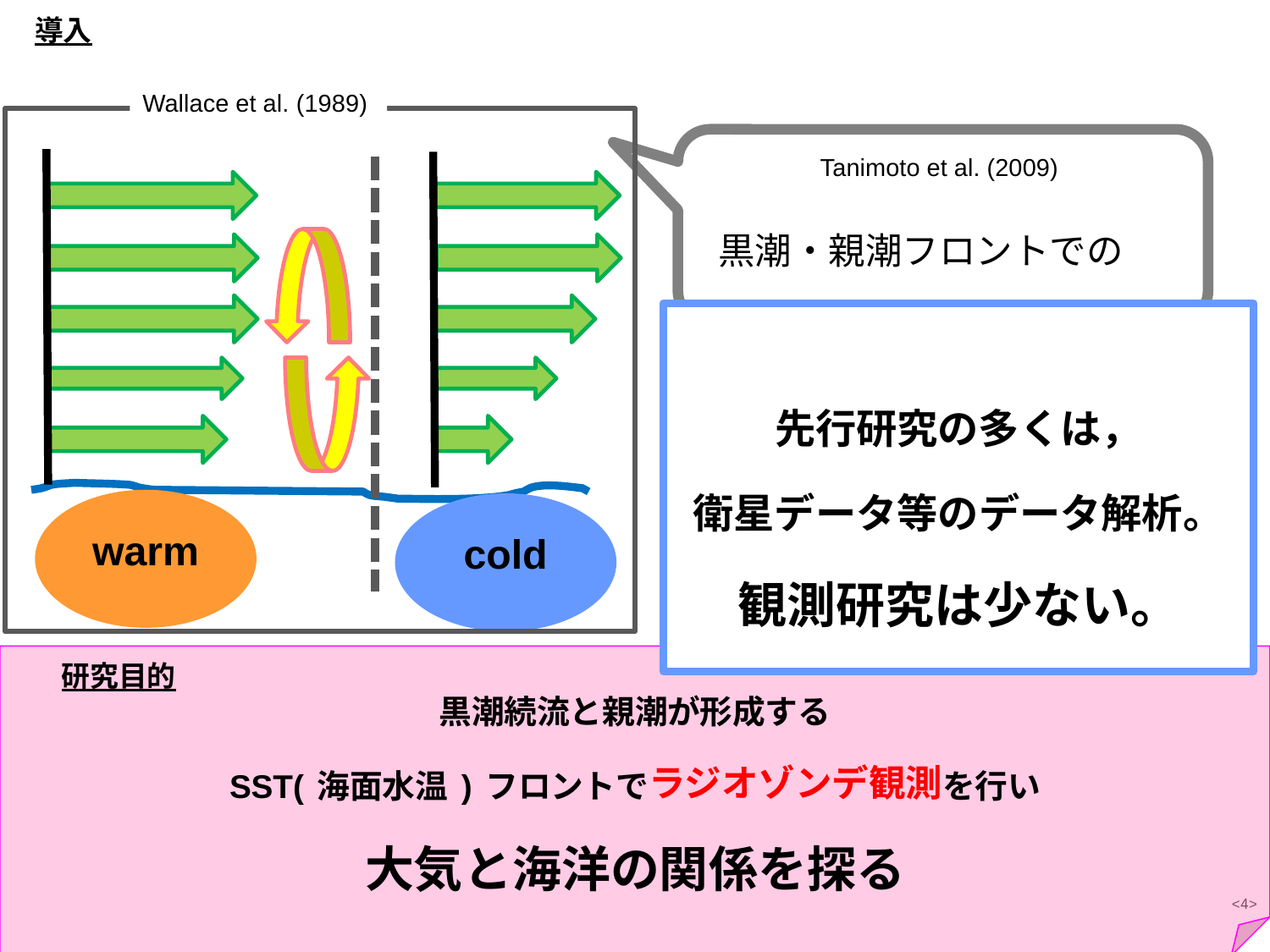

導入
Wallace et al. (1989)

Tanimoto et al. (2009)

黒潮・親潮フロントでの
ラジオゾンデ観測観測

先行研究の多くは，
衛星データ等のデータ解析。
観測研究は少ない。

warm
cold

黒潮続流と親潮が形成する
SST(海面水温)フロントでラジオゾンデ観測を行い
大気と海洋の関係を探る
研究目的
<4>